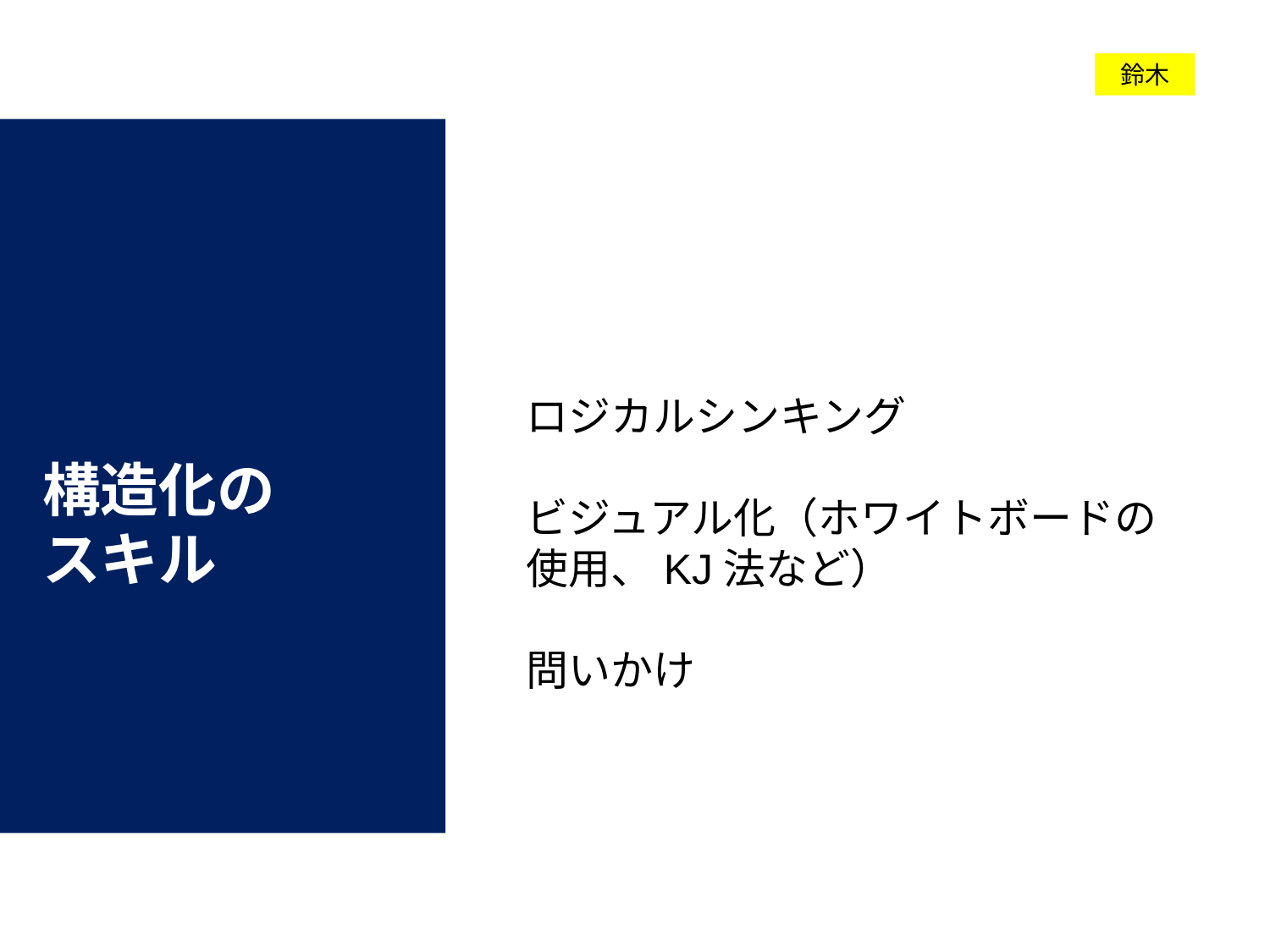

鈴木

ロジカルシンキング

ビジュアル化（ホワイトボードの使用、KJ法など）

問いかけ
構造化の
スキル